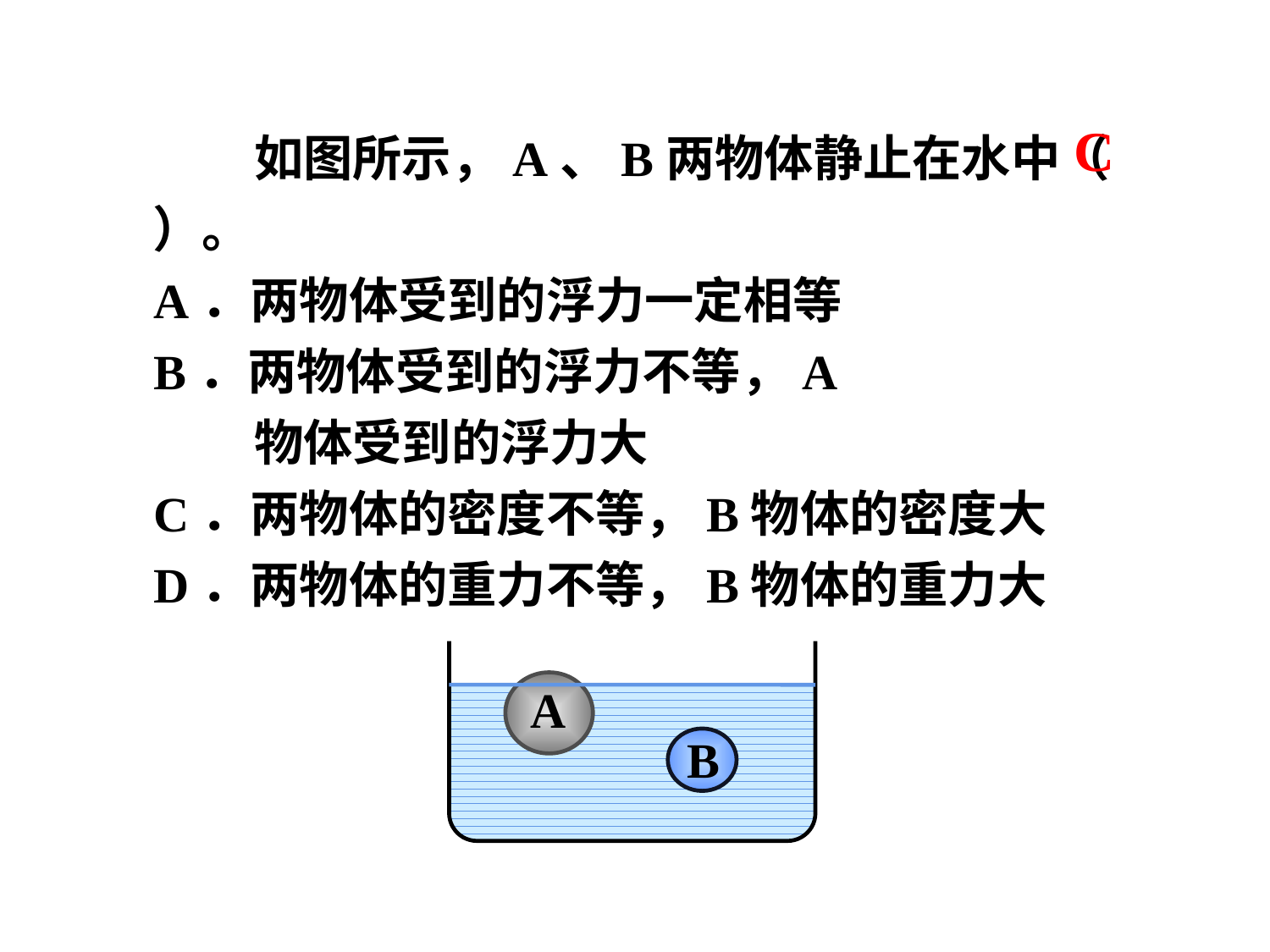

如图所示，A、B两物体静止在水中（    ）。
 A．两物体受到的浮力一定相等
 B．两物体受到的浮力不等，A
         物体受到的浮力大
 C．两物体的密度不等，B物体的密度大
 D．两物体的重力不等，B物体的重力大
C

A

B